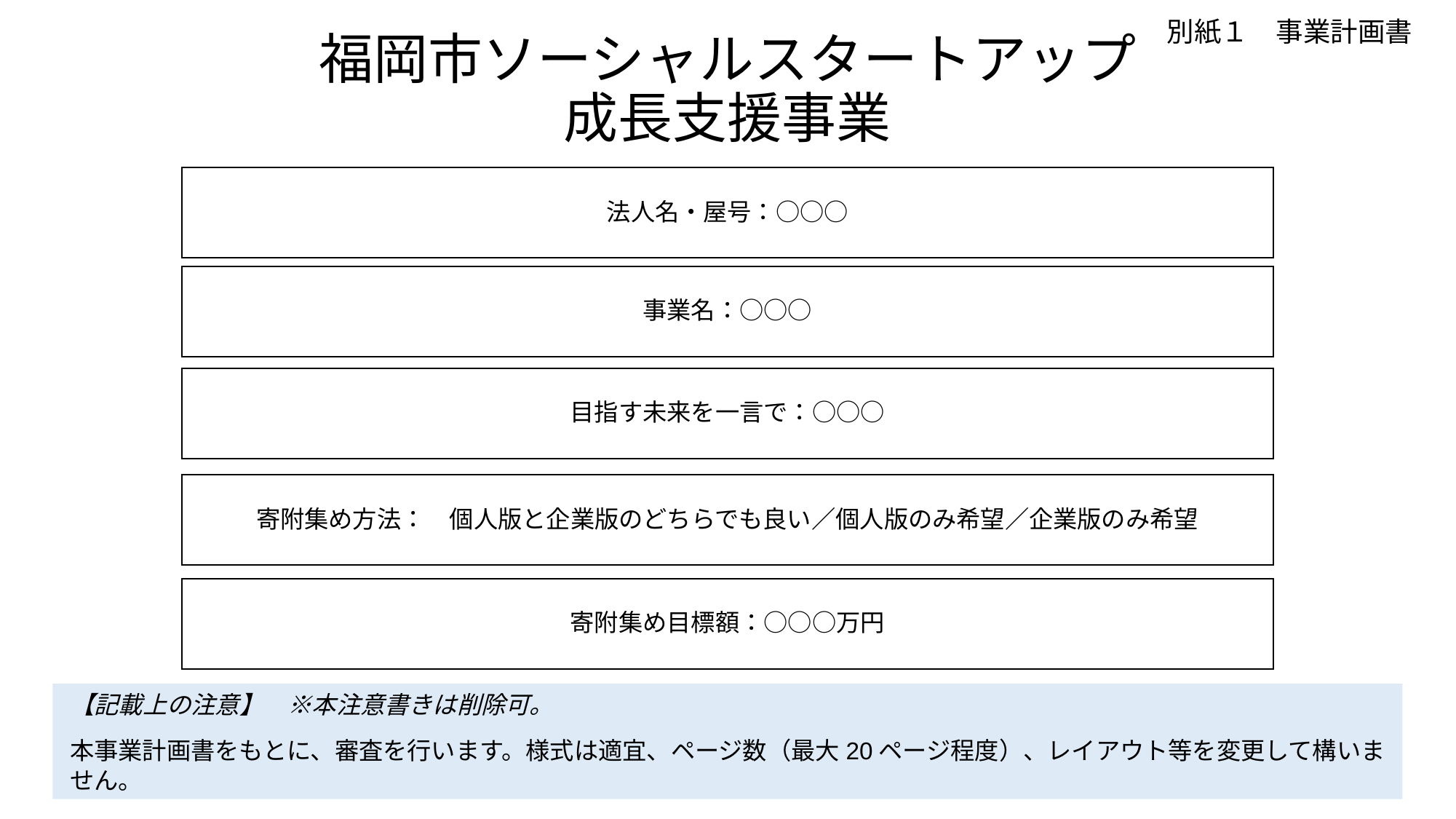

別紙１　事業計画書
# 福岡市ソーシャルスタートアップ 成長支援事業
法人名・屋号：○○○
事業名：○○○
目指す未来を一言で：○○○
寄附集め方法：　個人版と企業版のどちらでも良い／個人版のみ希望／企業版のみ希望
寄附集め目標額：○○○万円
【記載上の注意】　※本注意書きは削除可。
本事業計画書をもとに、審査を行います。様式は適宜、ページ数（最大20ページ程度）、レイアウト等を変更して構いません。